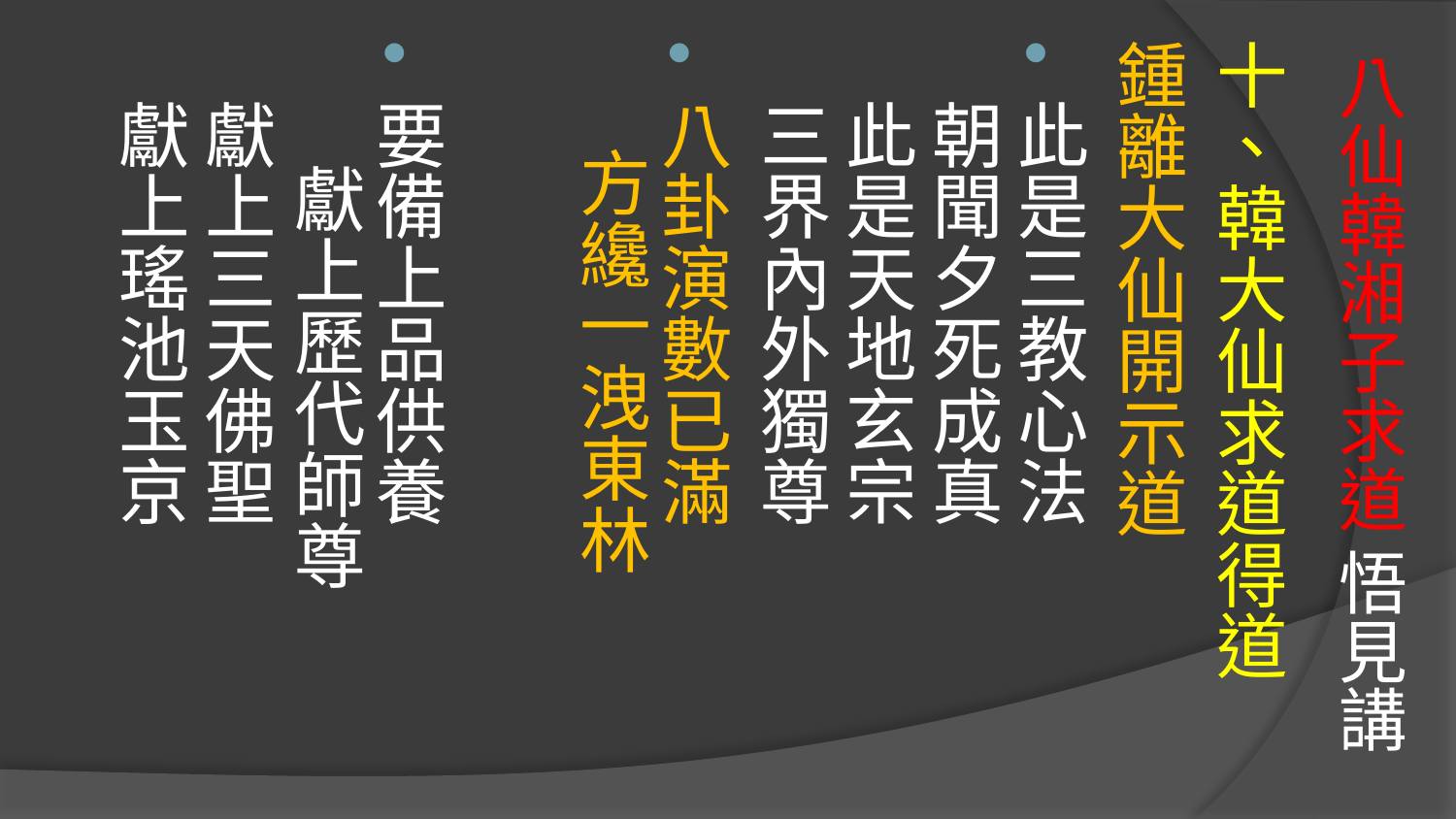

十、韓大仙求道得道
鍾離大仙開示道
此是三教心法               朝聞夕死成真              此是天地玄宗             三界內外獨尊
八卦演數已滿                    方纔一洩東林

要備上品供養                     獻上歷代師尊
獻上三天佛聖            獻上瑤池玉京
# 八仙韓湘子求道 悟見講